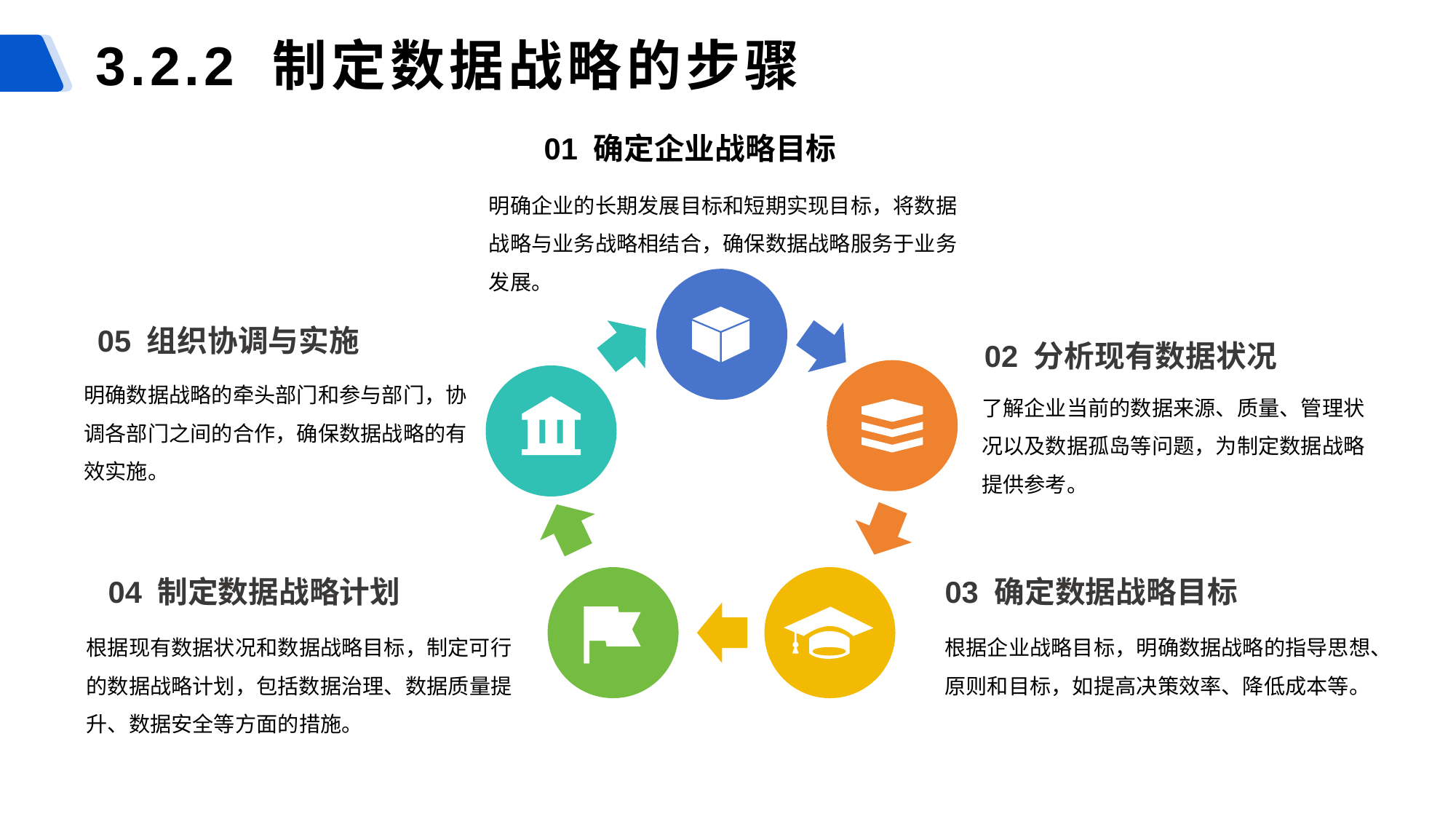

# 3.2.2 制定数据战略的步骤
01 确定企业战略目标
明确企业的长期发展目标和短期实现目标，将数据战略与业务战略相结合，确保数据战略服务于业务发展。

05 组织协调与实施

02 分析现有数据状况

明确数据战略的牵头部门和参与部门，协调各部门之间的合作，确保数据战略的有效实施。

了解企业当前的数据来源、质量、管理状况以及数据孤岛等问题，为制定数据战略提供参考。

04 制定数据战略计划
03 确定数据战略目标

根据现有数据状况和数据战略目标，制定可行的数据战略计划，包括数据治理、数据质量提升、数据安全等方面的措施。
根据企业战略目标，明确数据战略的指导思想、原则和目标，如提高决策效率、降低成本等。